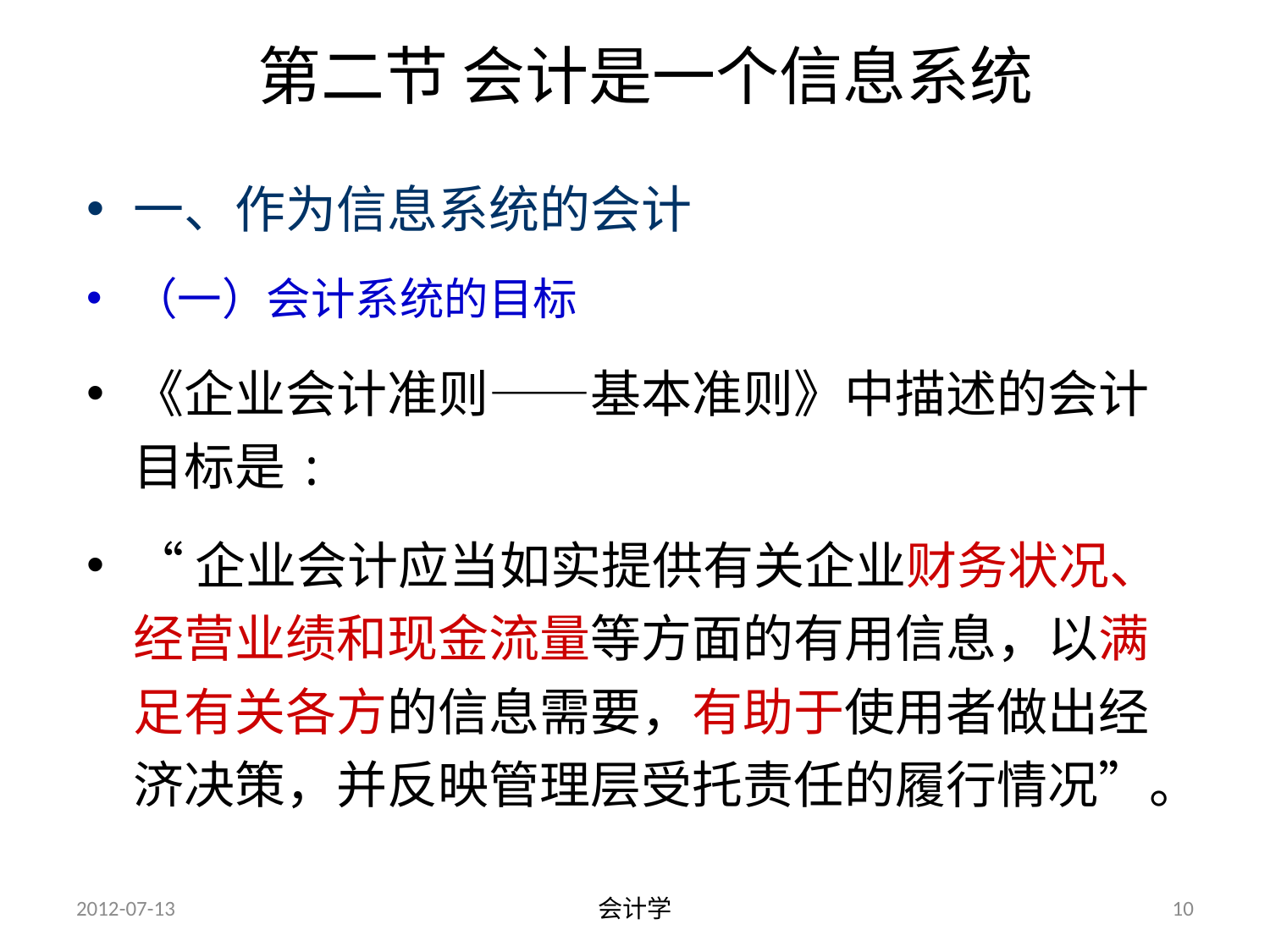

# 第二节 会计是一个信息系统
一、作为信息系统的会计
（一）会计系统的目标
《企业会计准则——基本准则》中描述的会计目标是:
“企业会计应当如实提供有关企业财务状况、经营业绩和现金流量等方面的有用信息，以满足有关各方的信息需要，有助于使用者做出经济决策，并反映管理层受托责任的履行情况”。
2012-07-13
会计学
10